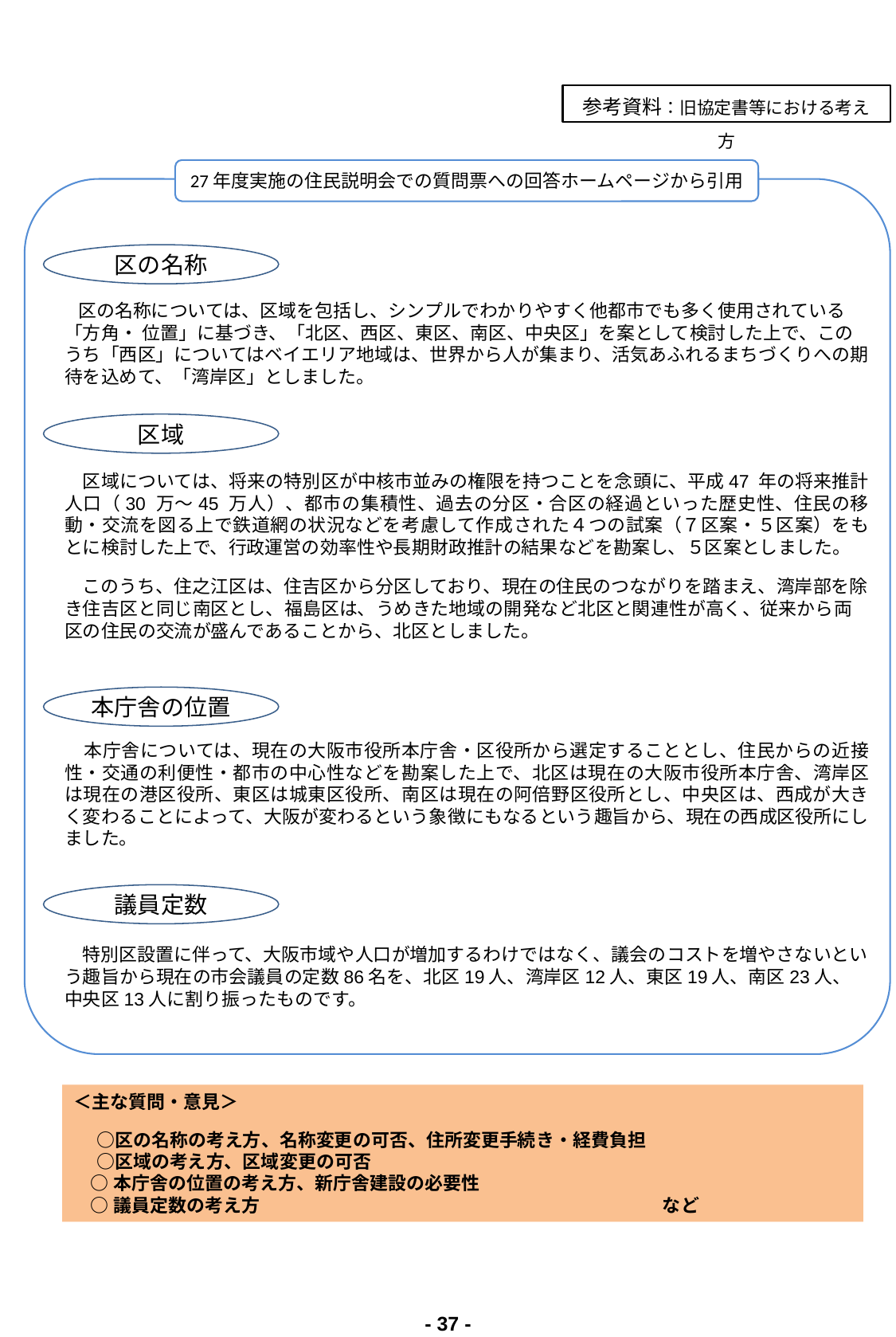

参考資料：旧協定書等における考え方
27年度実施の住民説明会での質問票への回答ホームページから引用

区の名称

  区の名称については、区域を包括し、シンプルでわかりやすく他都市でも多く使用されている「方角・ 位置」に基づき、「北区、西区、東区、南区、中央区」を案として検討した上で、このうち「西区」についてはベイエリア地域は、世界から人が集まり、活気あふれるまちづくりへの期待を込めて、「湾岸区」としました。
区域

   区域については、将来の特別区が中核市並みの権限を持つことを念頭に、平成47 年の将来推計人口（30 万～45 万人）、都市の集積性、過去の分区・合区の経過といった歴史性、住民の移動・交流を図る上で鉄道網の状況などを考慮して作成された４つの試案（７区案・５区案）をもとに検討した上で、行政運営の効率性や長期財政推計の結果などを勘案し、５区案としました。

   このうち、住之江区は、住吉区から分区しており、現在の住民のつながりを踏まえ、湾岸部を除き住吉区と同じ南区とし、福島区は、うめきた地域の開発など北区と関連性が高く、従来から両区の住民の交流が盛んであることから、北区としました。
本庁舎の位置

   本庁舎については、現在の大阪市役所本庁舎・区役所から選定することとし、住民からの近接性・交通の利便性・都市の中心性などを勘案した上で、北区は現在の大阪市役所本庁舎、湾岸区は現在の港区役所、東区は城東区役所、南区は現在の阿倍野区役所とし、中央区は、西成が大きく変わることによって、大阪が変わるという象徴にもなるという趣旨から、現在の西成区役所にしました。
議員定数

   特別区設置に伴って、大阪市域や人口が増加するわけではなく、議会のコストを増やさないという趣旨から現在の市会議員の定数86名を、北区19人、湾岸区12人、東区19人、南区23人、中央区13人に割り振ったものです。
＜主な質問・意見＞

　 ○区の名称の考え方、名称変更の可否、住所変更手続き・経費負担
　 ○区域の考え方、区域変更の可否
    ○本庁舎の位置の考え方、新庁舎建設の必要性
    ○議員定数の考え方　　　　　　　　　　　　　　　　　　　　　　など
- 37 -